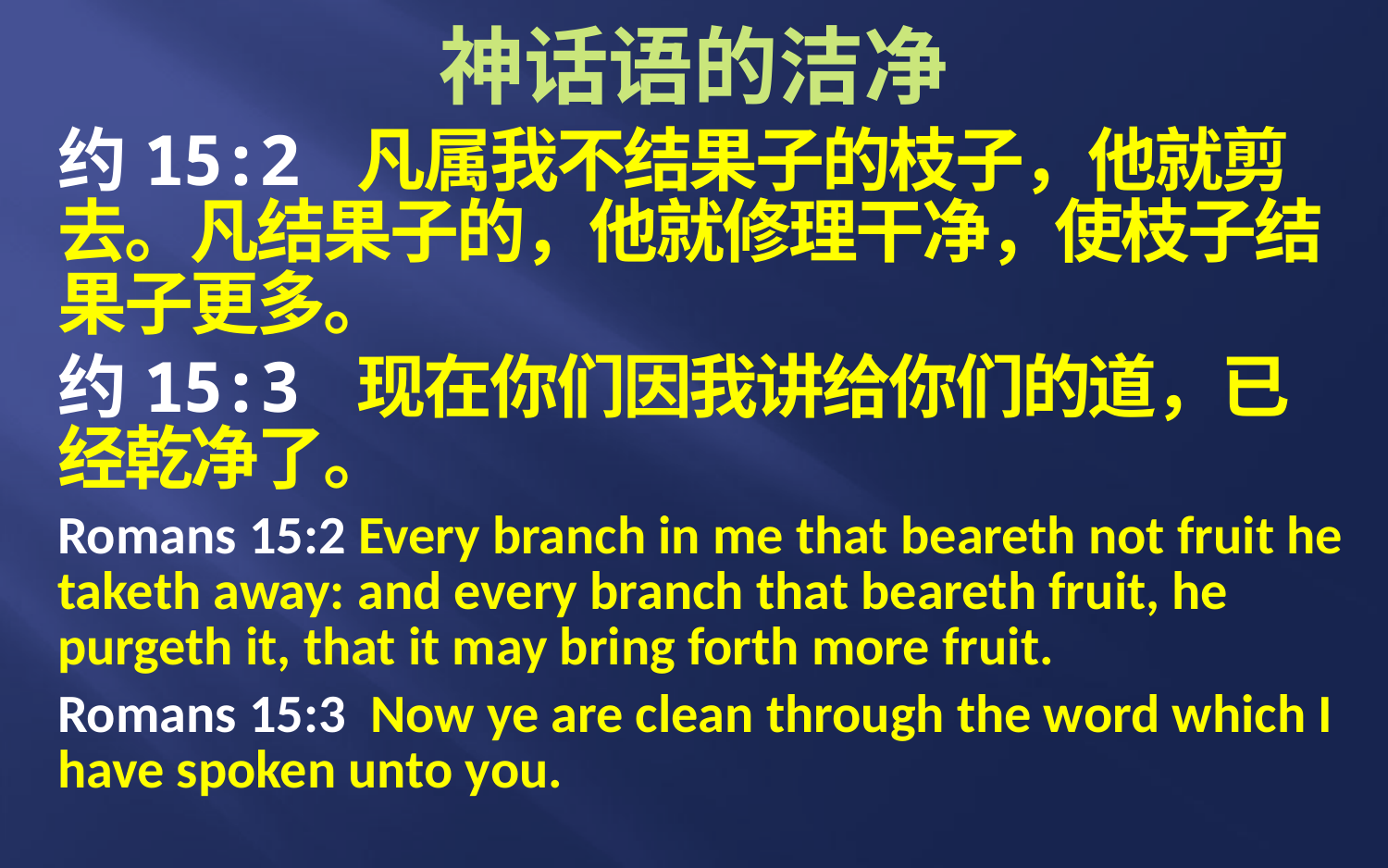

# 神话语的洁净
约15:2 凡属我不结果子的枝子，他就剪去。凡结果子的，他就修理干净，使枝子结果子更多。
约15:3 现在你们因我讲给你们的道，已经乾净了。
Romans 15:2 Every branch in me that beareth not fruit he taketh away: and every branch that beareth fruit, he purgeth it, that it may bring forth more fruit.
Romans 15:3  Now ye are clean through the word which I have spoken unto you.